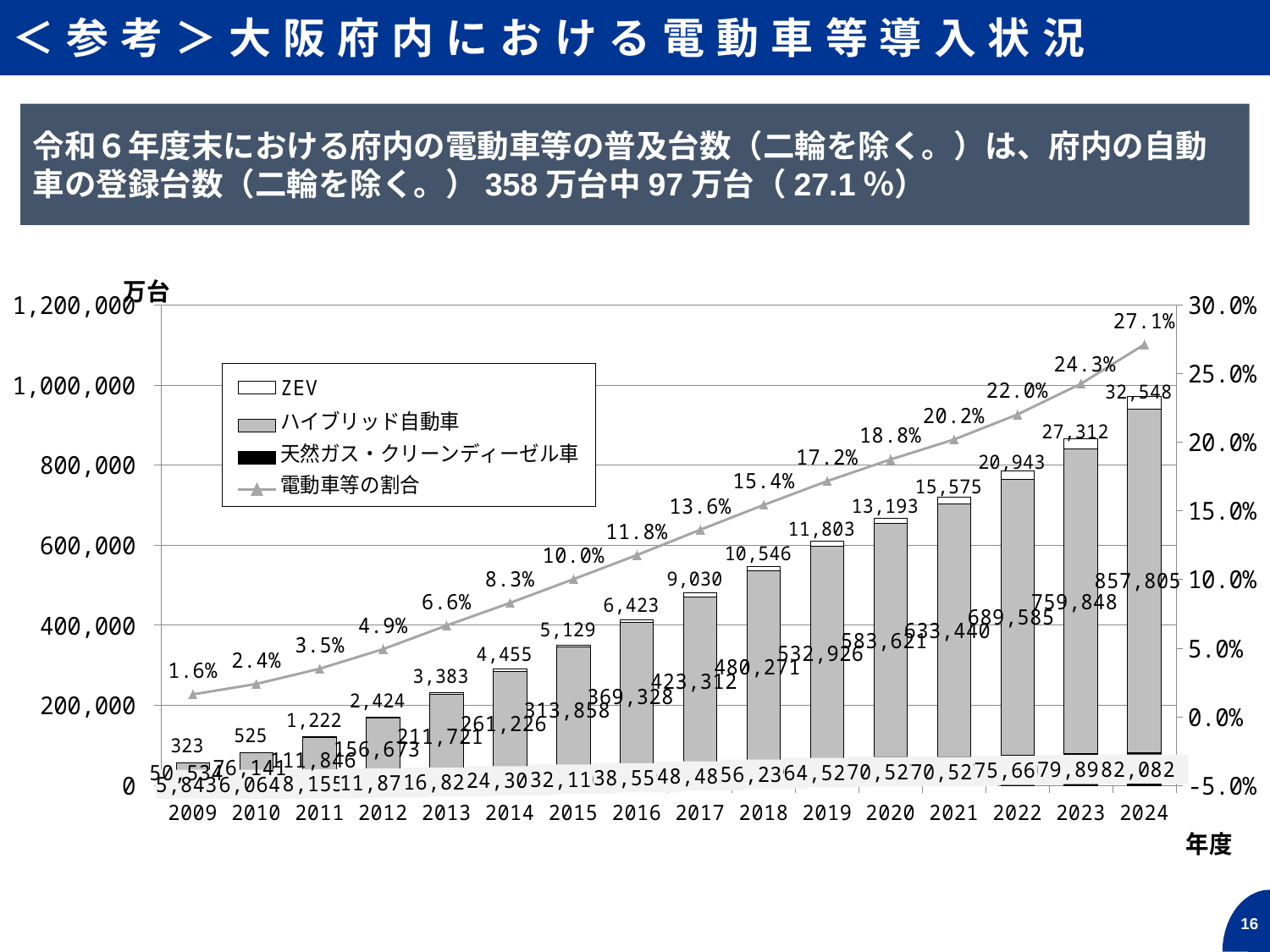

＜参考＞大阪府内における電動車等導入状況
令和６年度末における府内の電動車等の普及台数（二輪を除く。）は、府内の自動車の登録台数（二輪を除く。）358万台中97万台（27.1％）

### Chart

| Category | 天然ガス・クリーンディーゼル車 | ハイブリッド自動車 | ZEV | 電動車等の割合 |
|---|---|---|---|---|
| 2009 | 5843.0 | 50534.0 | 323.0 | 0.016359236130426103 |
| 2010 | 6064.0 | 76141.0 | 525.0 | 0.023973838291780708 |
| 2011 | 8155.0 | 111846.0 | 1222.0 | 0.0350552145003888 |
| 2012 | 11872.0 | 156673.0 | 2424.0 | 0.04931496022791681 |
| 2013 | 16821.0 | 211721.0 | 3383.0 | 0.06649906541466544 |
| 2014 | 24301.0 | 261226.0 | 4455.0 | 0.08299292198152462 |
| 2015 | 32110.0 | 313858.0 | 5129.0 | 0.1002652439599027 |
| 2016 | 38559.0 | 369328.0 | 6423.0 | 0.11786520903856117 |
| 2017 | 48483.0 | 423312.0 | 9030.0 | 0.13630572851170275 |
| 2018 | 56239.0 | 480271.0 | 10546.0 | 0.15442117323802165 |
| 2019 | 64527.0 | 532926.0 | 11803.0 | 0.1717461784208866 |
| 2020 | 70527.0 | 583621.0 | 13193.0 | 0.18751780789892364 |
| 2021 | 70527.0 | 633440.0 | 15575.0 | 0.20210593609050223 |
| 2022 | 75660.0 | 689585.0 | 20943.0 | 0.22030527121052057 |
| 2023 | 79897.0 | 759848.0 | 27312.0 | 0.24272427914648412 |
| 2024 | 82082.0 | 857805.0 | 32548.0 | 0.27130114403273353 |